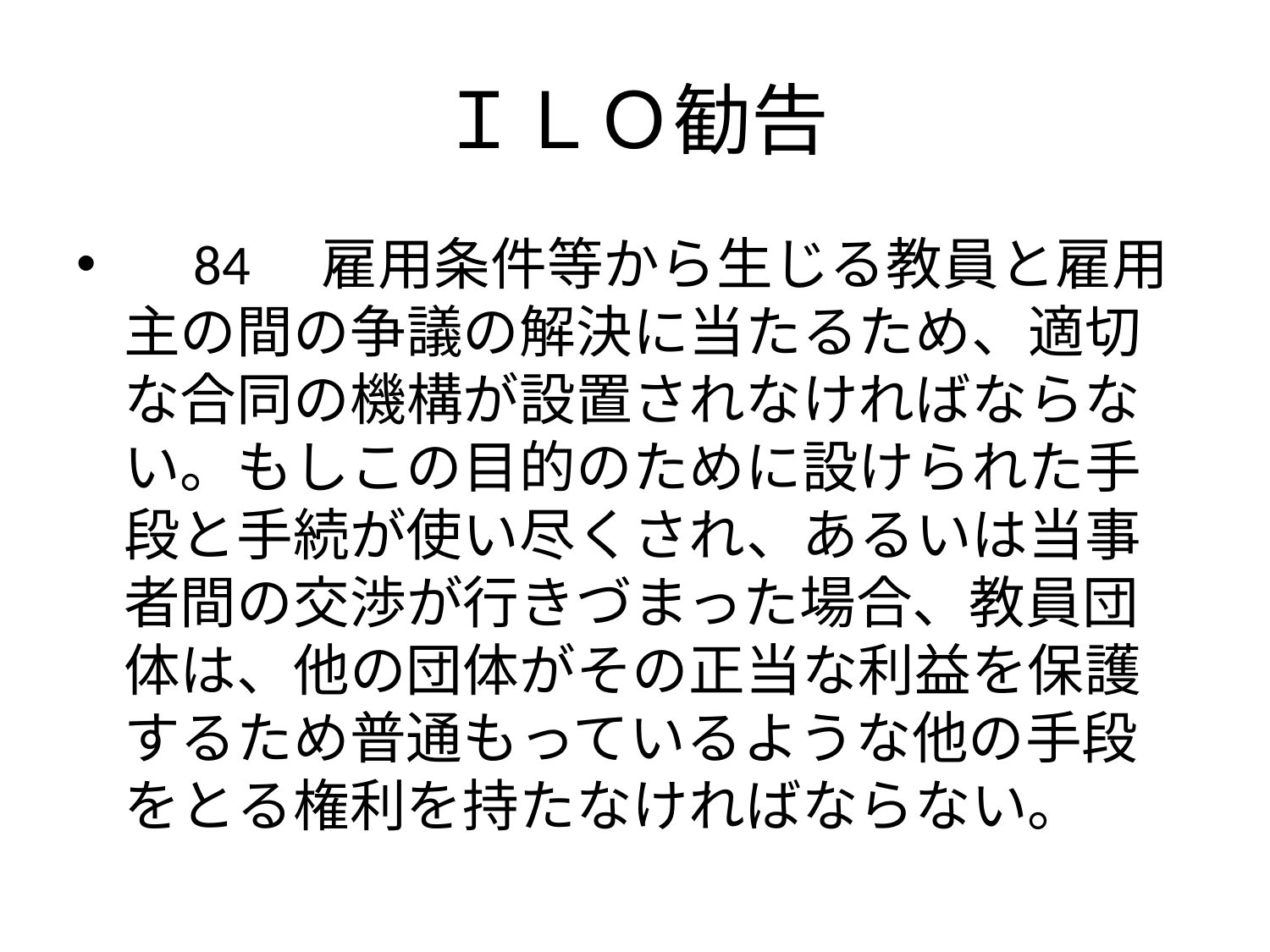

# ＩＬＯ勧告
　84　雇用条件等から生じる教員と雇用主の間の争議の解決に当たるため、適切な合同の機構が設置されなければならない。もしこの目的のために設けられた手段と手続が使い尽くされ、あるいは当事者間の交渉が行きづまった場合、教員団体は、他の団体がその正当な利益を保護するため普通もっているような他の手段をとる権利を持たなければならない。